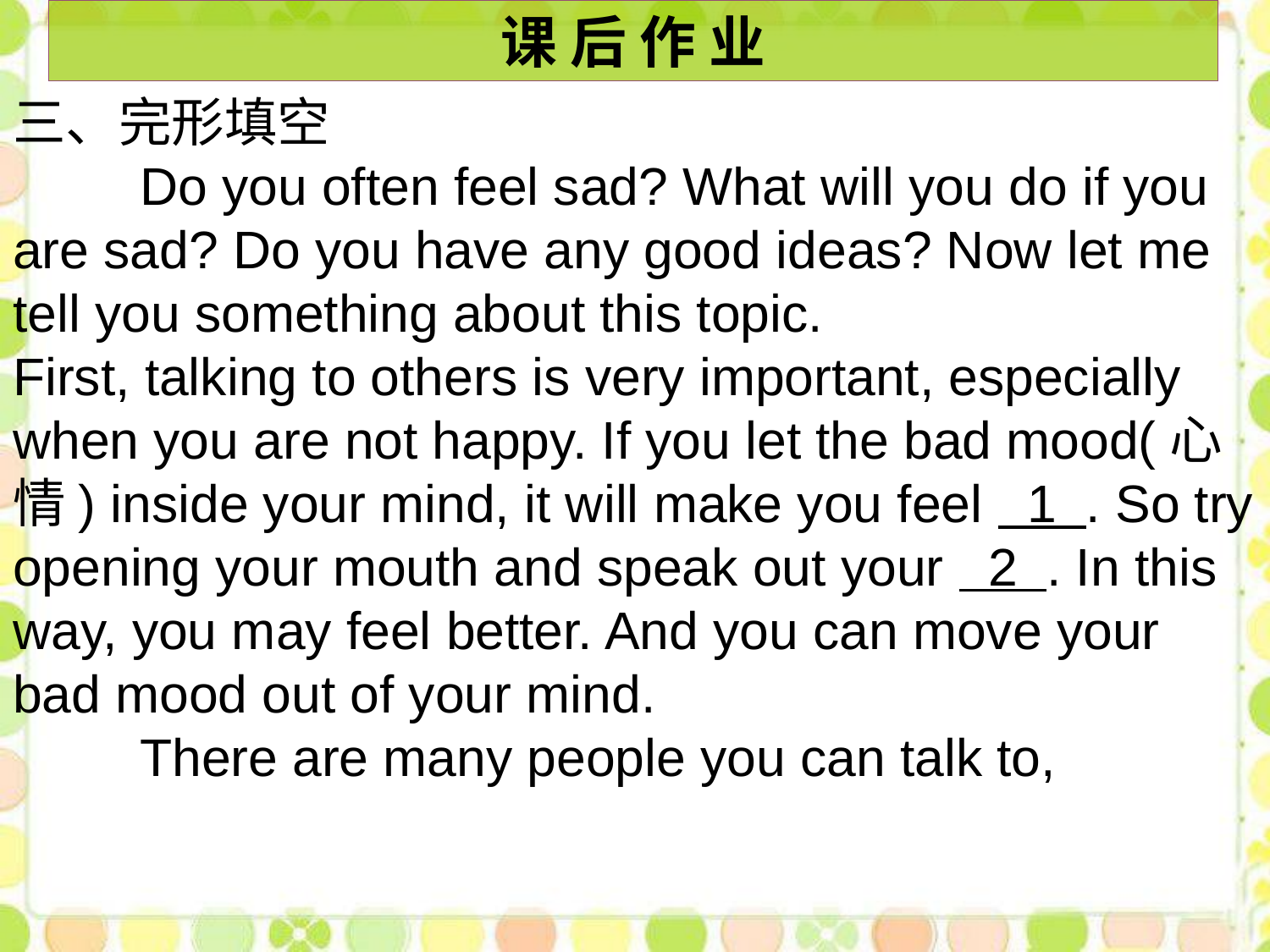

课 后 作 业
三、完形填空
  	Do you often feel sad? What will you do if you are sad? Do you have any good ideas? Now let me tell you something about this topic.
First, talking to others is very important, especially when you are not happy. If you let the bad mood(心情) inside your mind, it will make you feel   1  . So try opening your mouth and speak out your   2  . In this way, you may feel better. And you can move your bad mood out of your mind.
  	There are many people you can talk to,